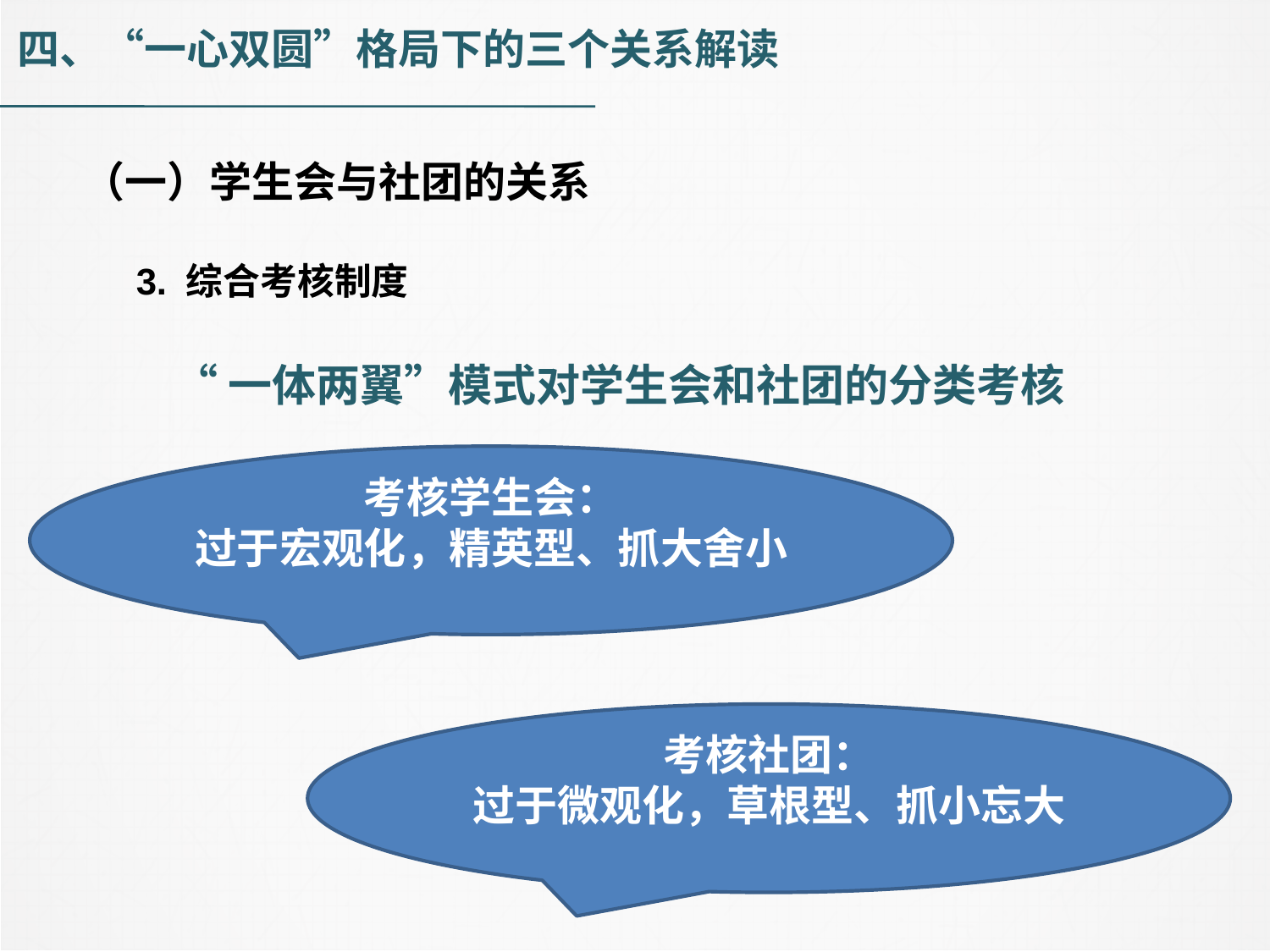

四、“一心双圆”格局下的三个关系解读
（一）学生会与社团的关系
     3. 综合考核制度
“一体两翼”模式对学生会和社团的分类考核

考核学生会：
过于宏观化，精英型、抓大舍小

考核社团：
过于微观化，草根型、抓小忘大